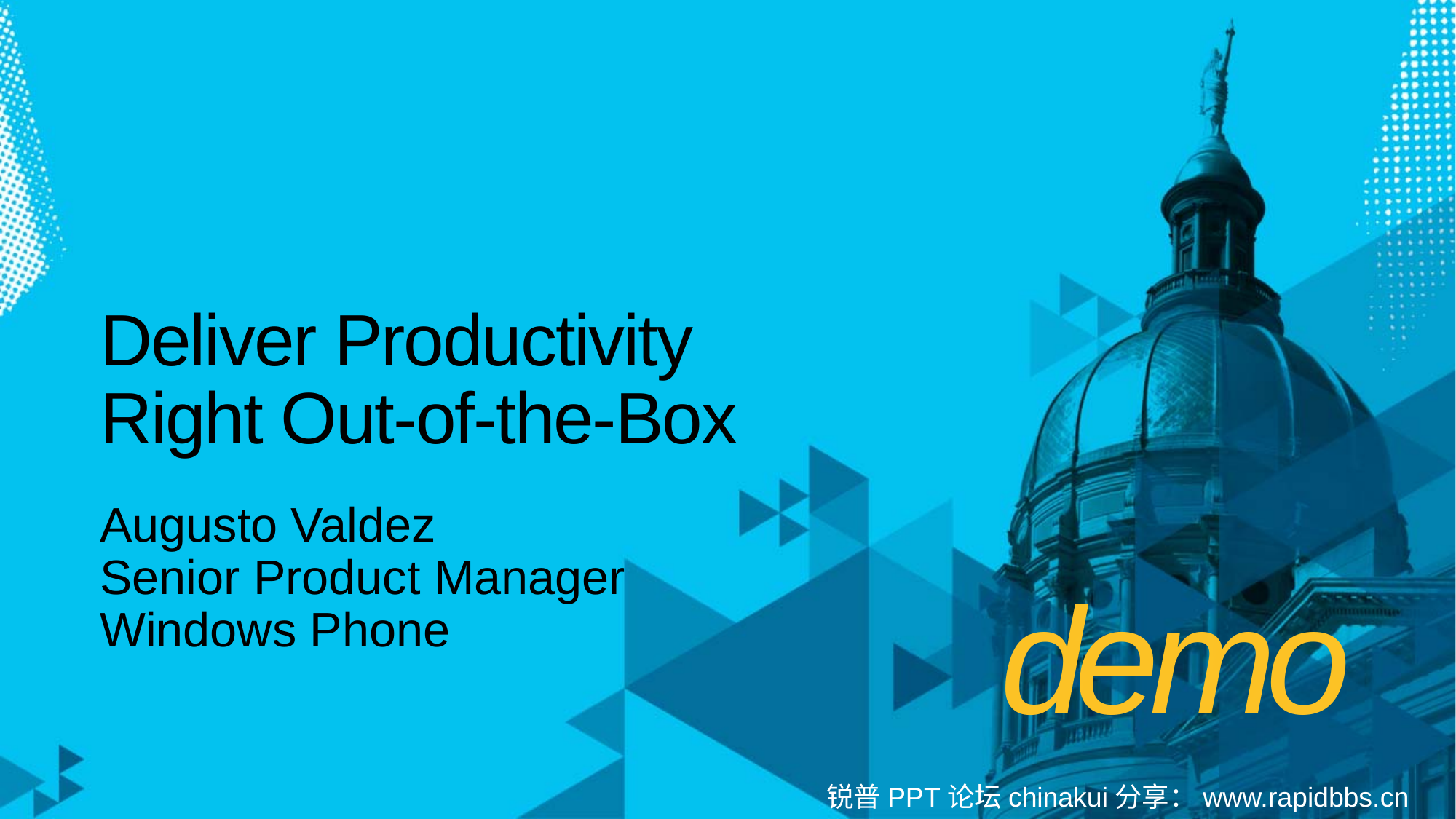

# Deliver Productivity Right Out-of-the-Box
Augusto Valdez
Senior Product Manager
Windows Phone
demo
锐普PPT论坛chinakui分享：www.rapidbbs.cn